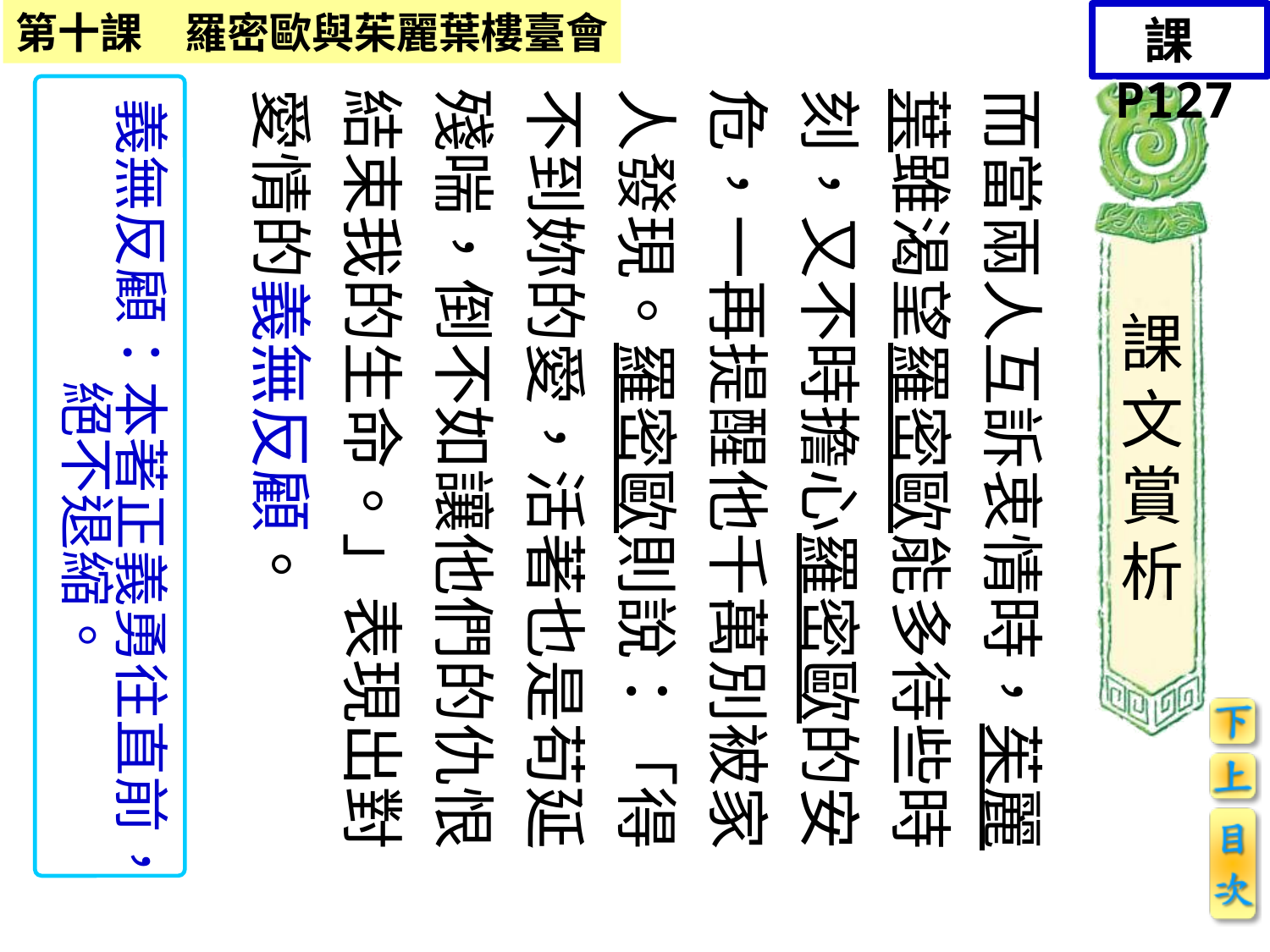

課P127

而當兩人互訴衷情時，茱麗葉雖渴望羅密歐能多待些時刻，又不時擔心羅密歐的安危，一再提醒他千萬別被家人發現。羅密歐則說：「得不到妳的愛，活著也是苟延殘喘，倒不如讓他們的仇恨結束我的生命。」表現出對愛情的義無反顧。
義無反顧：本著正義勇往直前，
　　　　　絕不退縮。
課文賞析